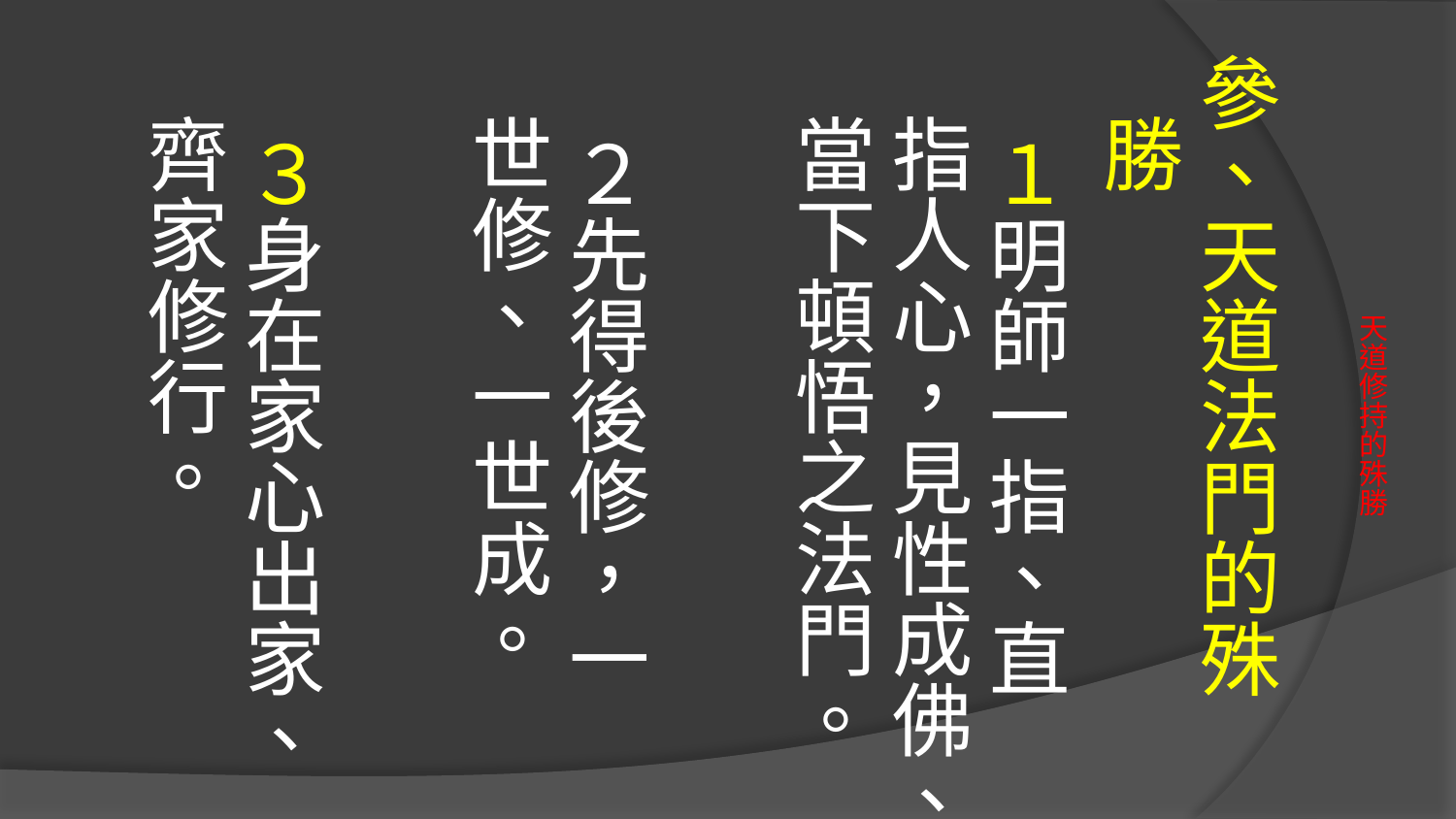

參、天道法門的殊勝
　１明師一指、直指人心，見性成佛、當下頓悟之法門。

　２先得後修，一世修、一世成。

　３身在家心出家、齊家修行。

# 天道修持的殊勝